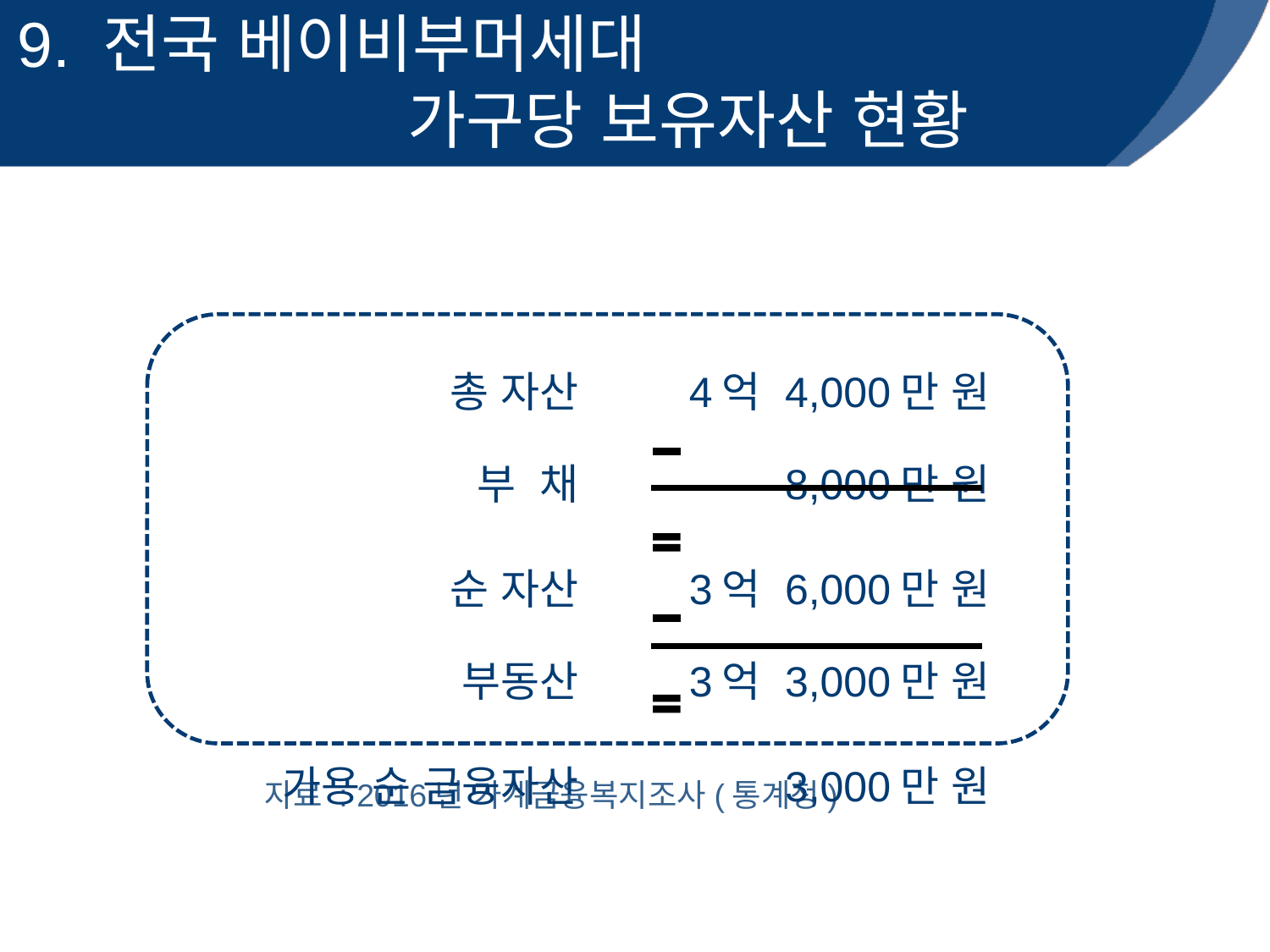

# 9. 전국 베이비부머세대 가구당 보유자산 현황
|  |  |
| --- | --- |
| 총 자산 부 채 | 4억 4,000만 원 8,000만 원 |
| 순 자산 부동산 | 3억 6,000만 원 3억 3,000만 원 |
| 가용 순 금융자산 | 3,000만 원 |

자료 : 2016년 가계금융복지조사(통계청)